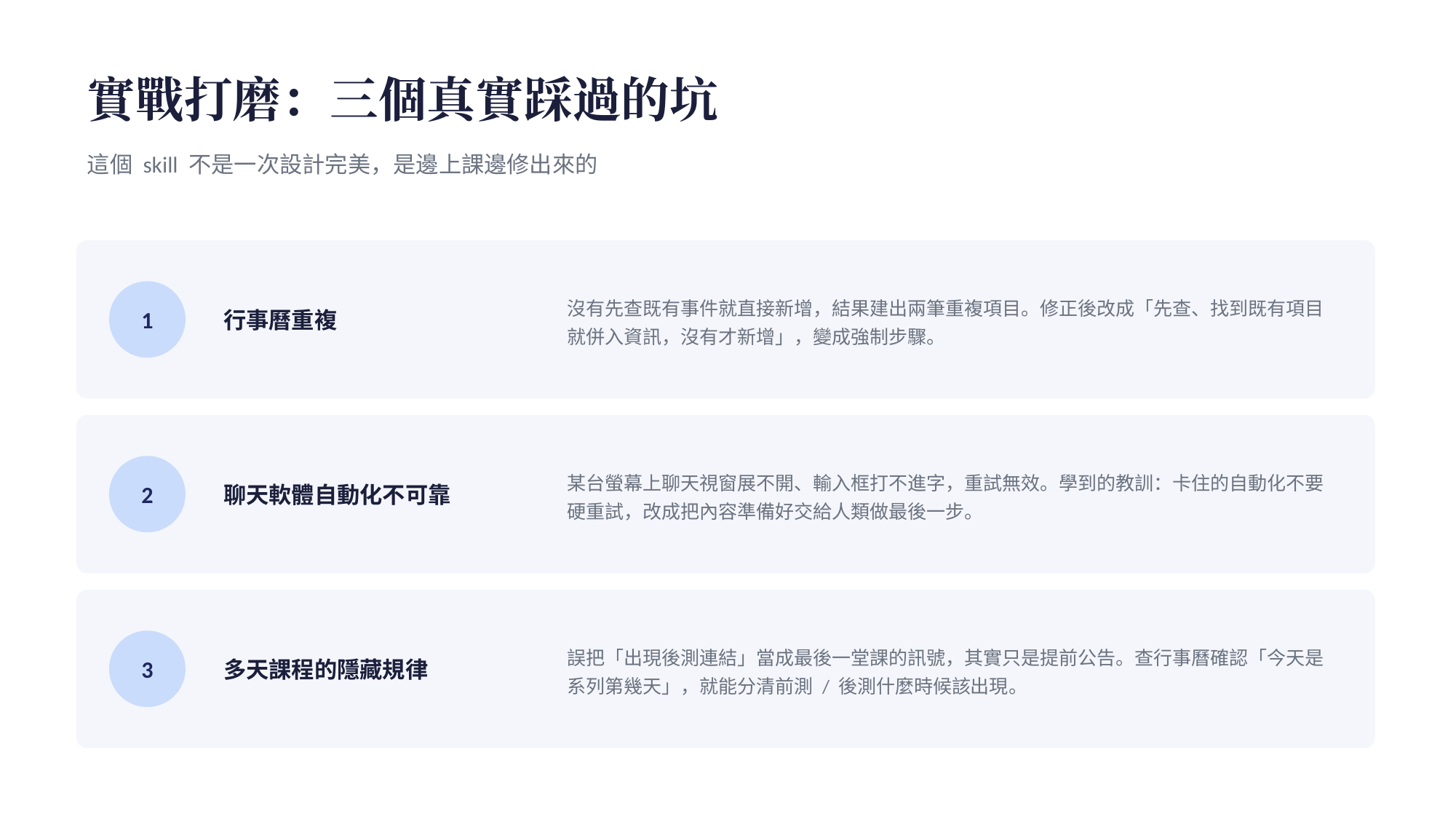

實戰打磨：三個真實踩過的坑
這個 skill 不是一次設計完美，是邊上課邊修出來的

行事曆重複
沒有先查既有事件就直接新增，結果建出兩筆重複項目。修正後改成「先查、找到既有項目就併入資訊，沒有才新增」，變成強制步驟。

1

聊天軟體自動化不可靠
某台螢幕上聊天視窗展不開、輸入框打不進字，重試無效。學到的教訓：卡住的自動化不要硬重試，改成把內容準備好交給人類做最後一步。

2

多天課程的隱藏規律
誤把「出現後測連結」當成最後一堂課的訊號，其實只是提前公告。查行事曆確認「今天是系列第幾天」，就能分清前測 / 後測什麼時候該出現。

3